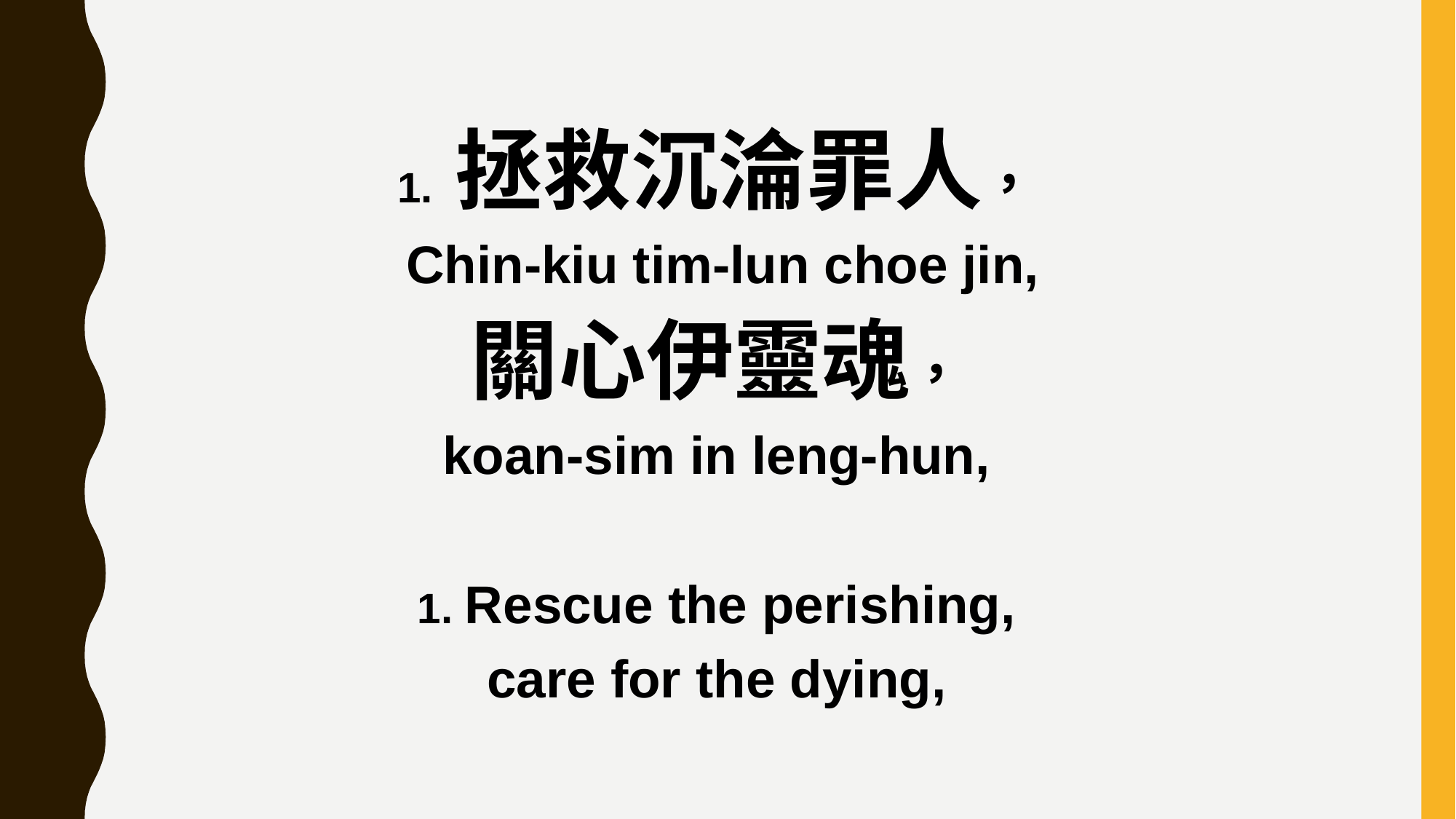

1. 拯救沉淪罪人，
 Chin-kiu tim-lun choe jin,
關心伊靈魂，
koan-sim in leng-hun,

1. Rescue the perishing,
care for the dying,